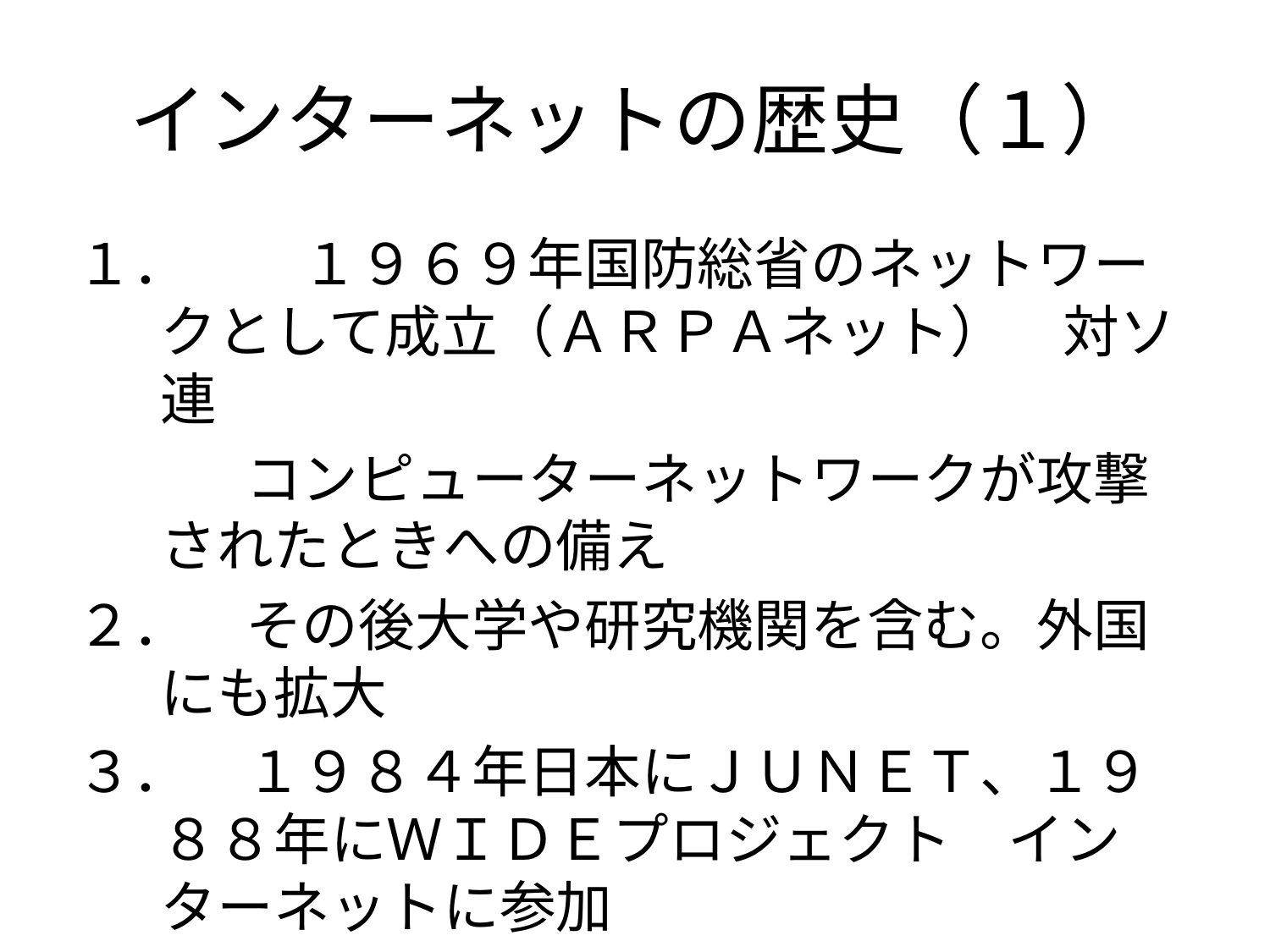

# インターネットの歴史（１）
１．　　１９６９年国防総省のネットワークとして成立（ＡＲＰＡネット）　対ソ連
　　　コンピューターネットワークが攻撃されたときへの備え
２．　その後大学や研究機関を含む。外国にも拡大
３．　１９８４年日本にＪＵＮＥＴ、１９８８年にＷＩＤＥプロジェクト　インターネットに参加